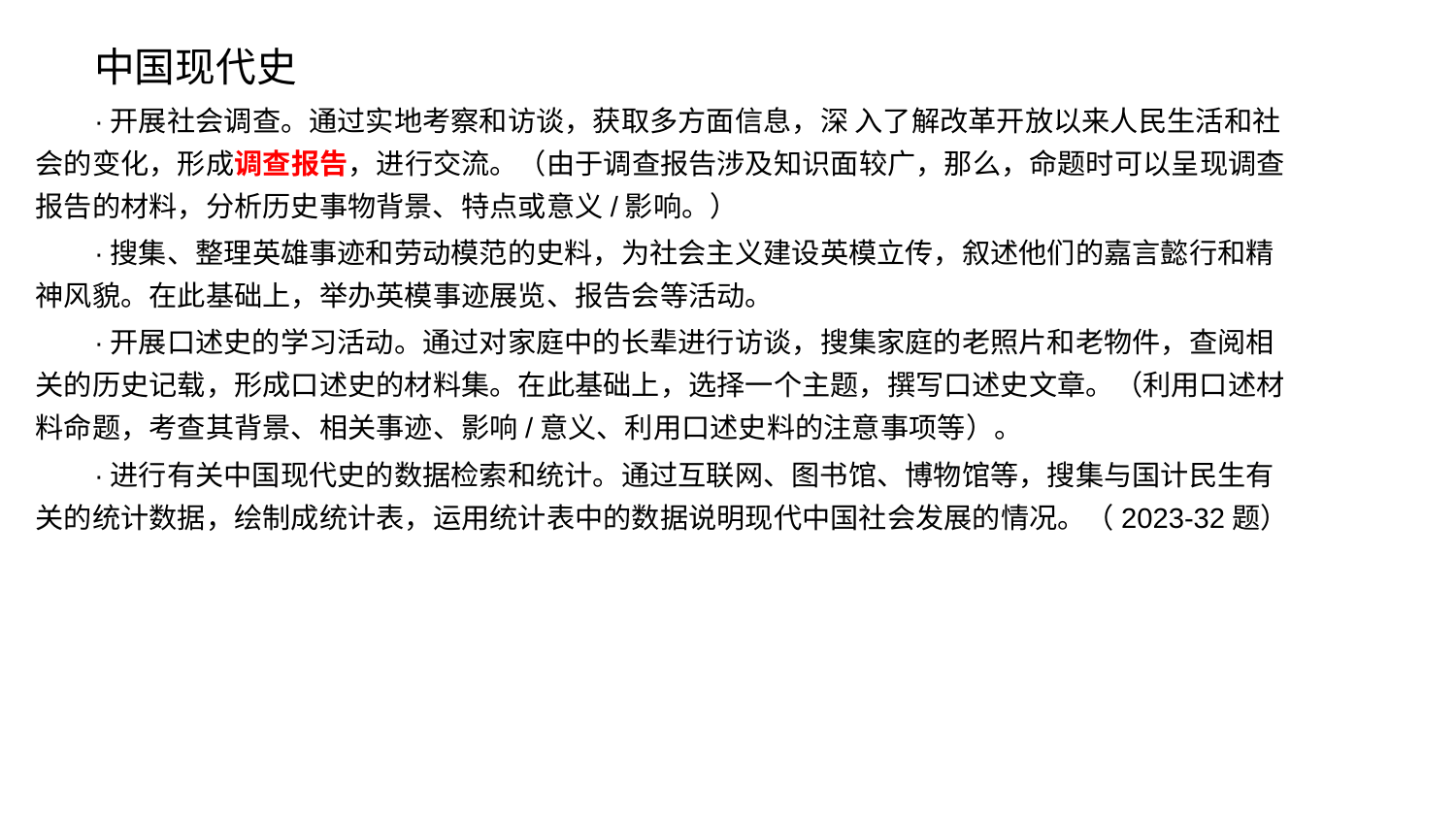

中国现代史
·开展社会调查。通过实地考察和访谈，获取多方面信息，深 入了解改革开放以来人民生活和社会的变化，形成调查报告，进行交流。（由于调查报告涉及知识面较广，那么，命题时可以呈现调查报告的材料，分析历史事物背景、特点或意义/影响。）
·搜集、整理英雄事迹和劳动模范的史料，为社会主义建设英模立传，叙述他们的嘉言懿行和精神风貌。在此基础上，举办英模事迹展览、报告会等活动。
·开展口述史的学习活动。通过对家庭中的长辈进行访谈，搜集家庭的老照片和老物件，查阅相关的历史记载，形成口述史的材料集。在此基础上，选择一个主题，撰写口述史文章。（利用口述材料命题，考查其背景、相关事迹、影响/意义、利用口述史料的注意事项等）。
·进行有关中国现代史的数据检索和统计。通过互联网、图书馆、博物馆等，搜集与国计民生有关的统计数据，绘制成统计表，运用统计表中的数据说明现代中国社会发展的情况。（2023-32题）